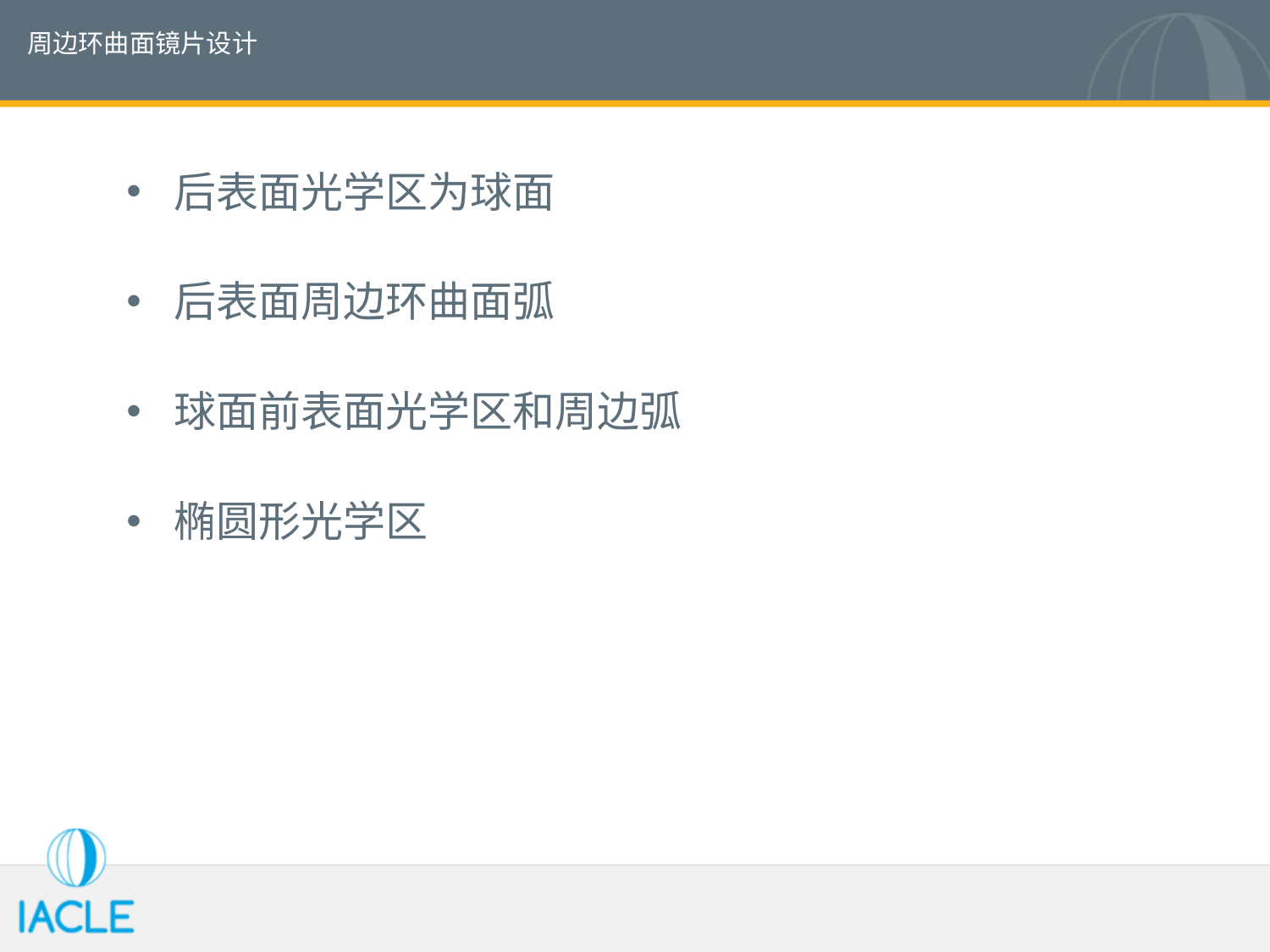

# 周边环曲面镜片设计
后表面光学区为球面
后表面周边环曲面弧
球面前表面光学区和周边弧
椭圆形光学区